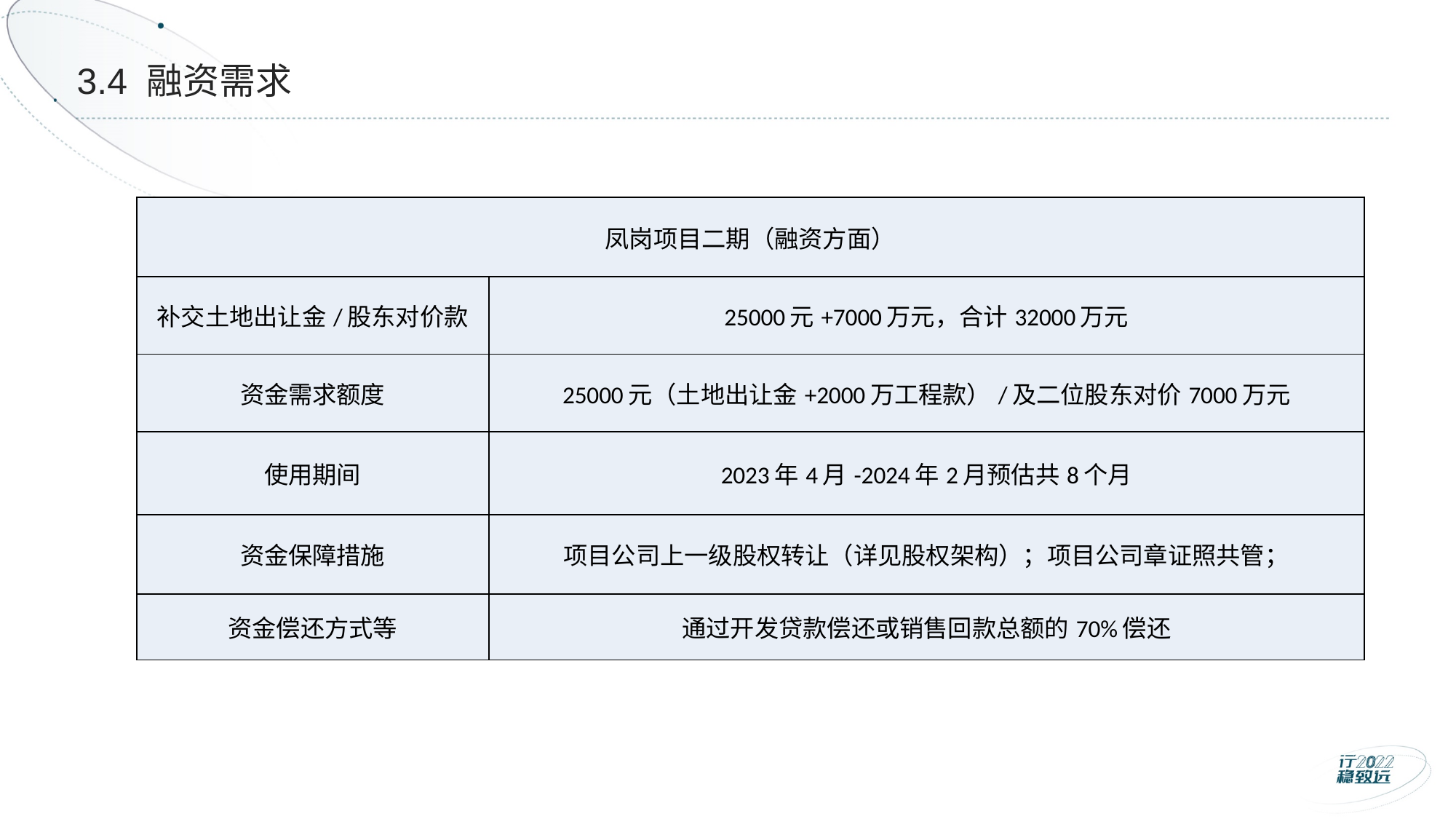

# 3.4 融资需求
| 凤岗项目二期（融资方面） |  |
| --- | --- |
| 补交土地出让金/股东对价款 | 25000元+7000万元，合计32000万元 |
| 资金需求额度 | 25000元（土地出让金+2000万工程款）/及二位股东对价7000万元 |
| 使用期间 | 2023年4月-2024年2月预估共8个月 |
| 资金保障措施 | 项目公司上一级股权转让（详见股权架构）；项目公司章证照共管； |
| 资金偿还方式等 | 通过开发贷款偿还或销售回款总额的70%偿还 |